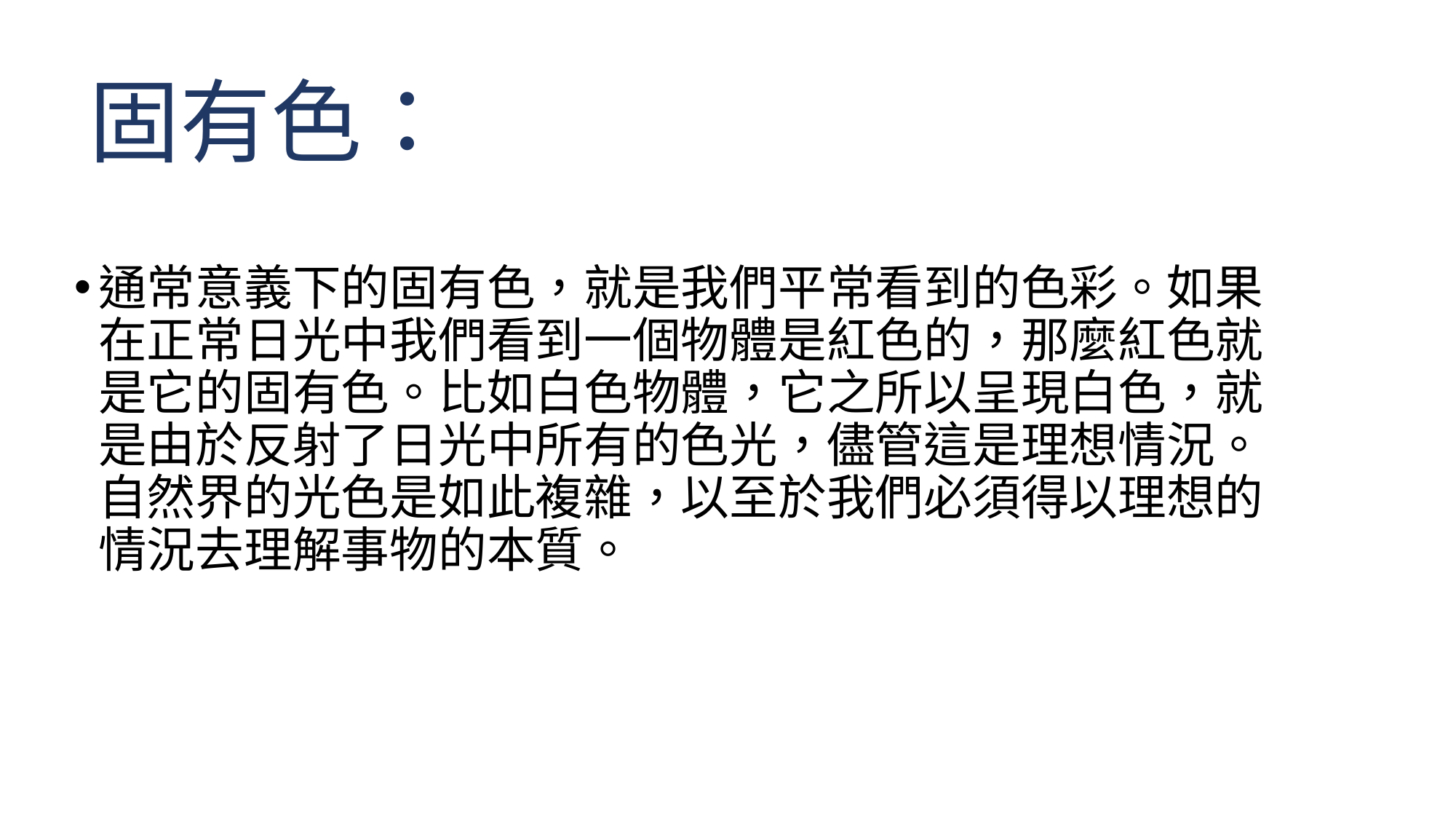

# 固有色：
通常意義下的固有色，就是我們平常看到的色彩。如果在正常日光中我們看到一個物體是紅色的，那麼紅色就是它的固有色。比如白色物體，它之所以呈現白色，就是由於反射了日光中所有的色光，儘管這是理想情況。自然界的光色是如此複雜，以至於我們必須得以理想的情況去理解事物的本質。